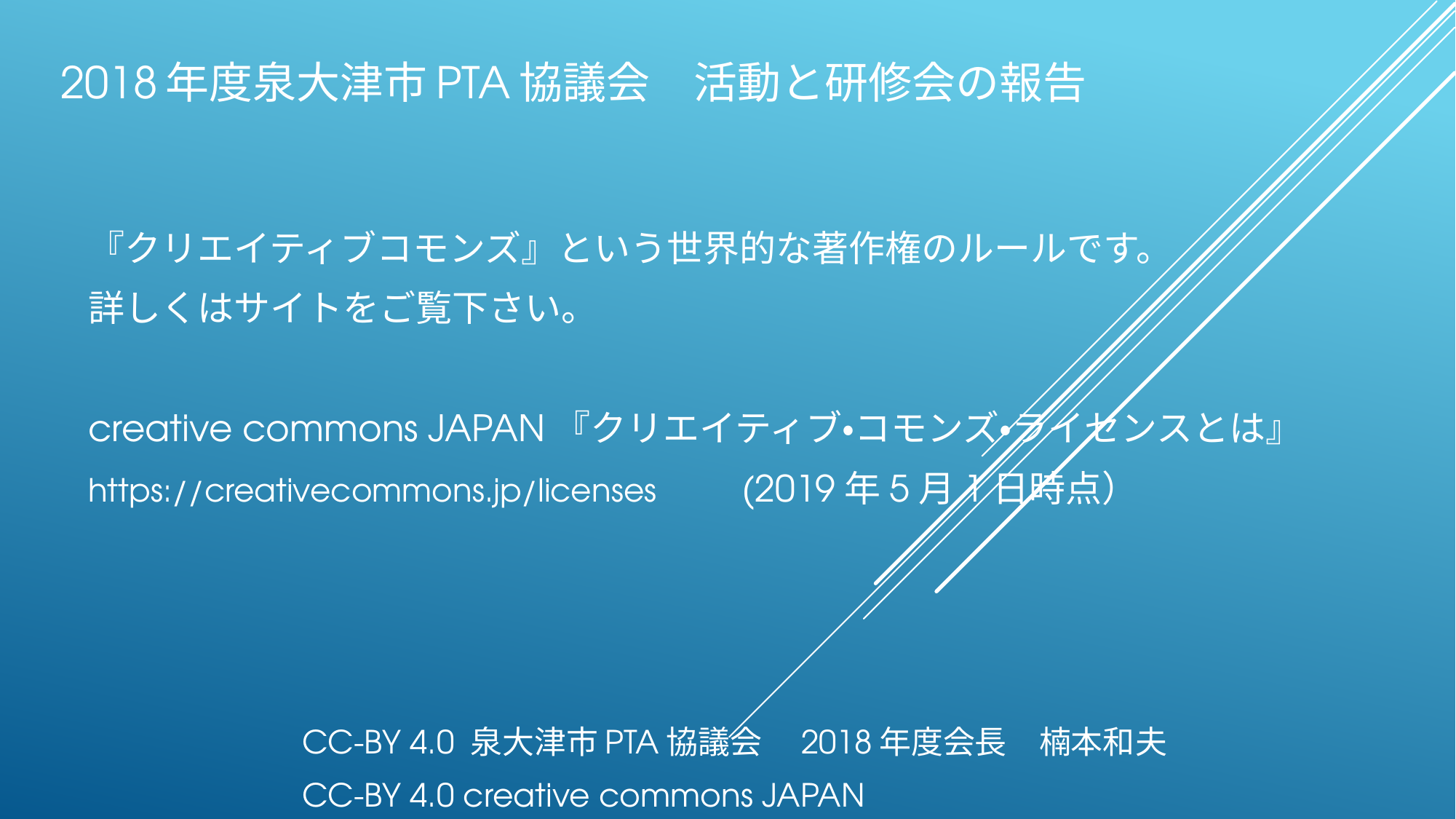

# 2018年度泉大津市PTA協議会　活動と研修会の報告
『クリエイティブコモンズ』という世界的な著作権のルールです。
詳しくはサイトをご覧下さい。

creative commons JAPAN『クリエイティブ・コモンズ・ライセンスとは』
https://creativecommons.jp/licenses　　(2019年5月1日時点）
CC-BY 4.0 泉大津市PTA協議会　2018年度会長　楠本和夫
CC-BY 4.0 creative commons JAPAN